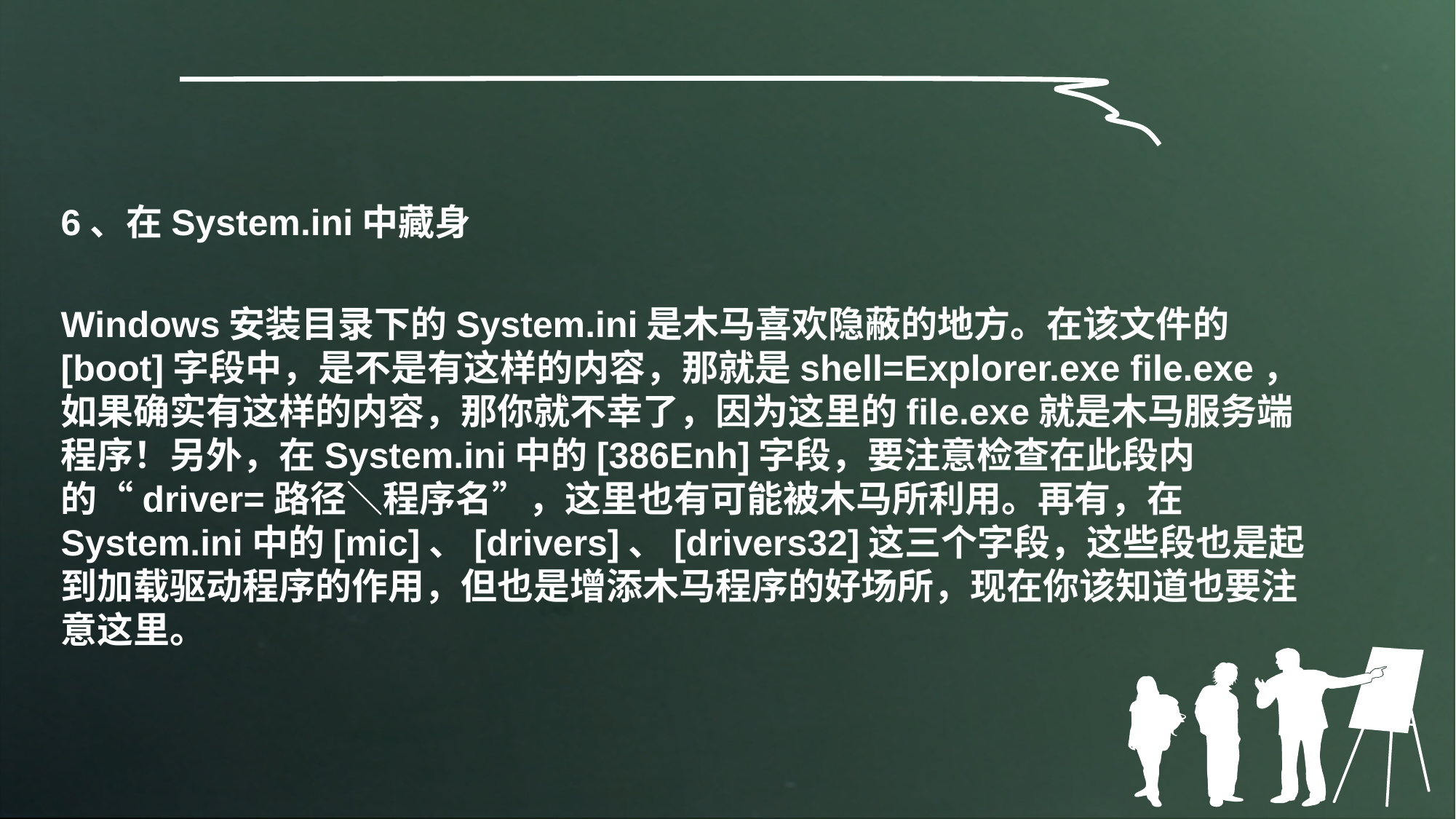

6、在System.ini中藏身

Windows安装目录下的System.ini是木马喜欢隐蔽的地方。在该文件的[boot]字段中，是不是有这样的内容，那就是shell=Explorer.exe file.exe，如果确实有这样的内容，那你就不幸了，因为这里的file.exe就是木马服务端程序！另外，在System.ini中的[386Enh]字段，要注意检查在此段内的“driver=路径＼程序名”，这里也有可能被木马所利用。再有，在System.ini中的[mic]、[drivers]、[drivers32]这三个字段，这些段也是起到加载驱动程序的作用，但也是增添木马程序的好场所，现在你该知道也要注意这里。